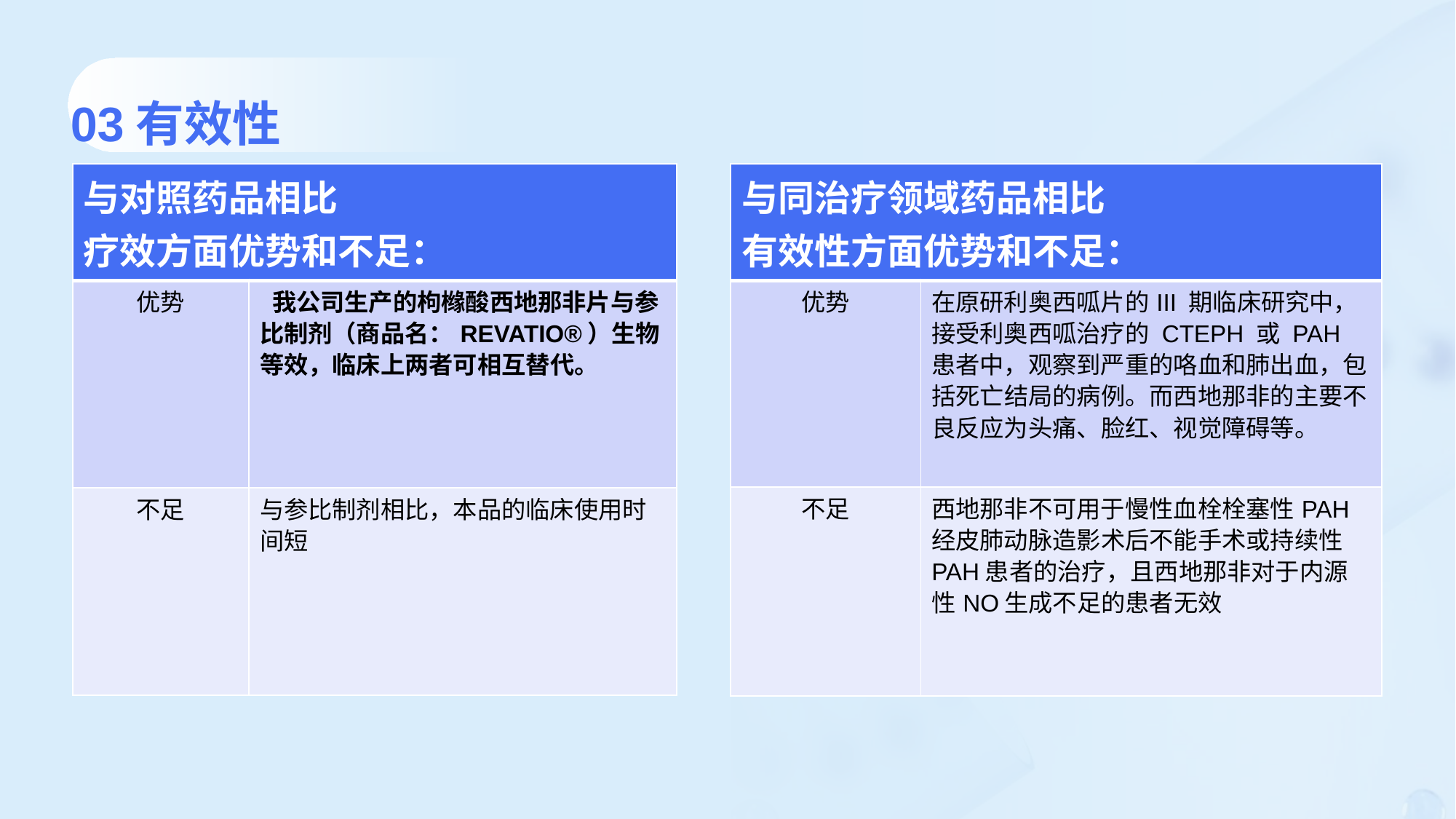

03有效性
| 与对照药品相比 疗效方面优势和不足： |  |
| --- | --- |
| 优势 | 我公司生产的枸橼酸西地那非片与参比制剂（商品名：REVATIO®）生物等效，临床上两者可相互替代。 |
| 不足 | 与参比制剂相比，本品的临床使用时间短 |
| 与同治疗领域药品相比 有效性方面优势和不足： |  |
| --- | --- |
| 优势 | 在原研利奥西呱片的III 期临床研究中，接受利奥西呱治疗的 CTEPH 或 PAH 患者中，观察到严重的咯血和肺出血，包括死亡结局的病例。而西地那非的主要不良反应为头痛、脸红、视觉障碍等。 |
| 不足 | 西地那非不可用于慢性血栓栓塞性PAH经皮肺动脉造影术后不能手术或持续性PAH患者的治疗，且西地那非对于内源性NO生成不足的患者无效 |